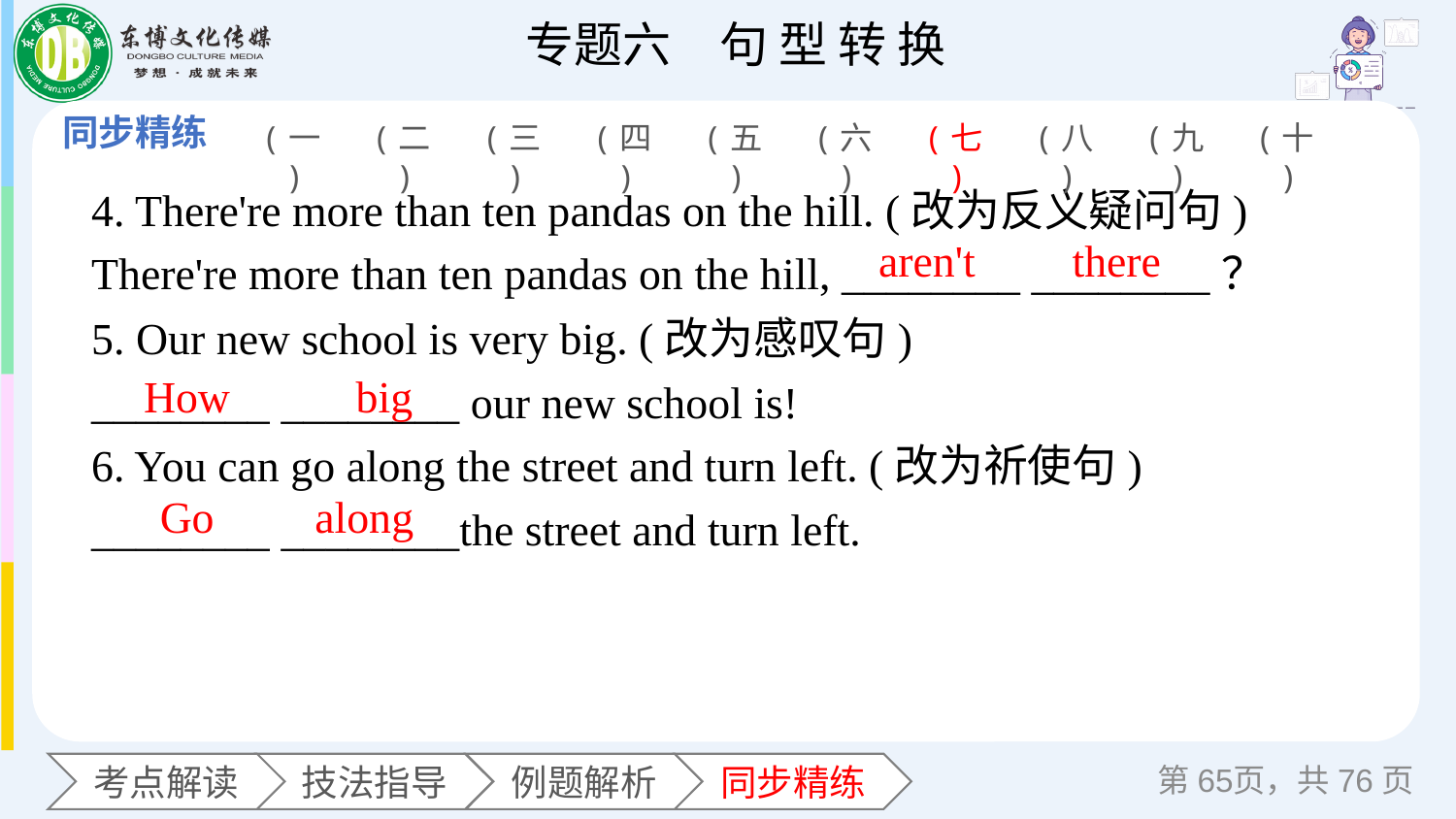

(一)
(二)
(三)
(四)
(五)
(六)
(七)
(八)
(九)
(十)
4. There're more than ten pandas on the hill. (改为反义疑问句)
There're more than ten pandas on the hill, ________ ________？
5. Our new school is very big. (改为感叹句)
________ ________ our new school is!
6. You can go along the street and turn left. (改为祈使句)
________ ________the street and turn left.
 aren't
there
How
big
Go
along
第65页，共76页